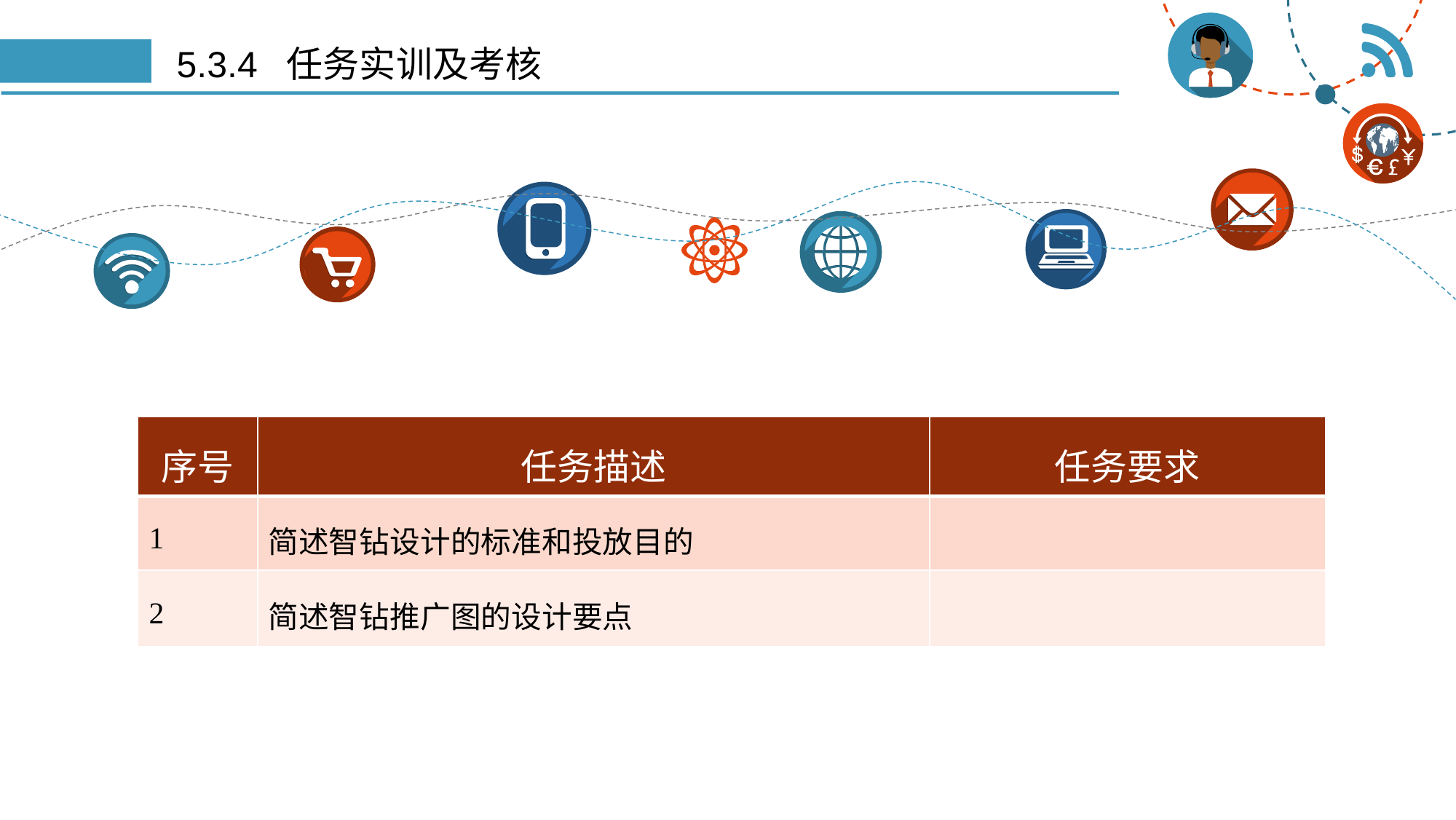

# 5.3.4  任务实训及考核

| 序号 | 任务描述 | 任务要求 |
| --- | --- | --- |
| 1 | 简述智钻设计的标准和投放目的 |  |
| 2 | 简述智钻推广图的设计要点 |  |